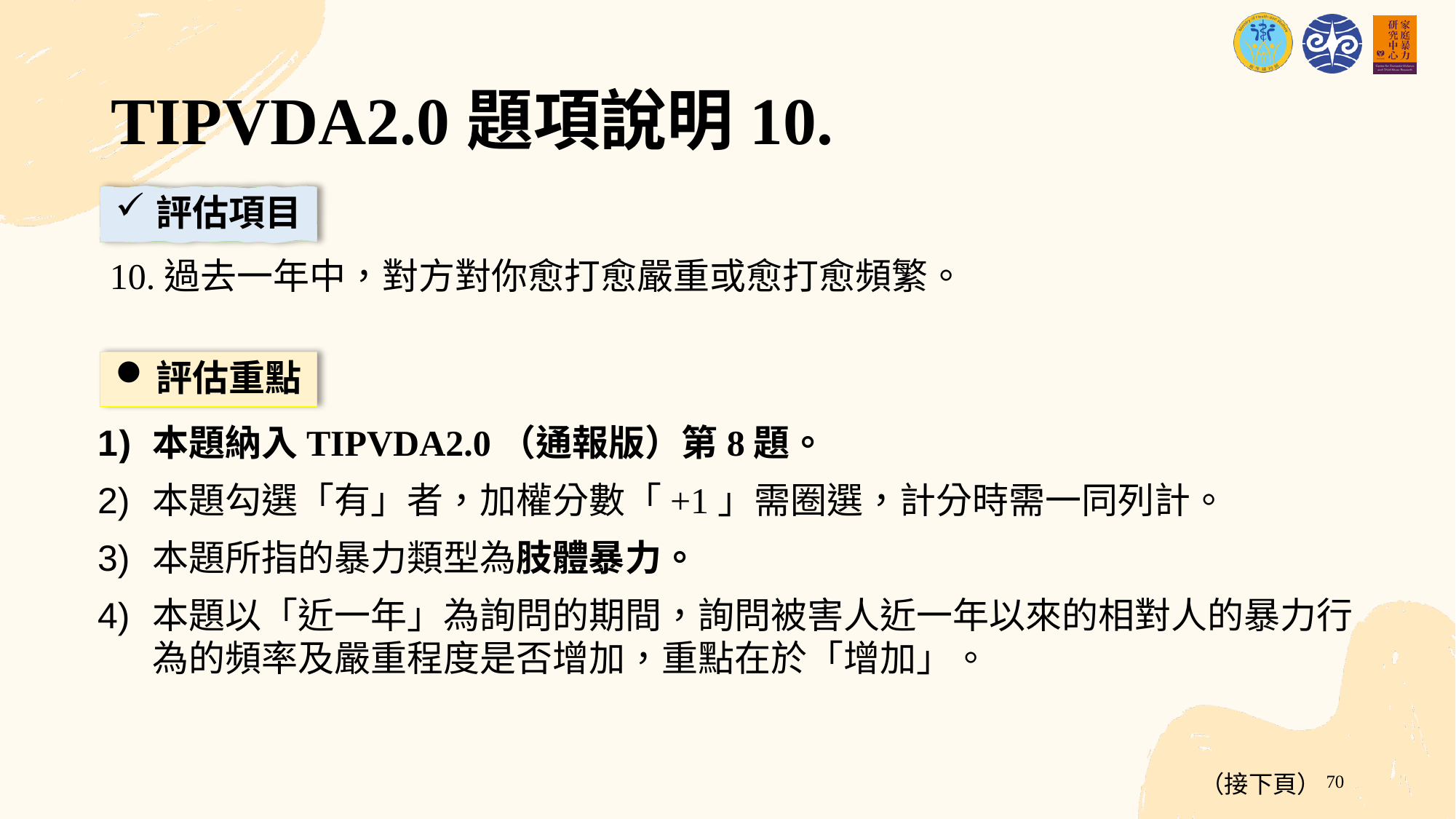

# TIPVDA2.0題項說明10.
評估項目
10.過去一年中，對方對你愈打愈嚴重或愈打愈頻繁。
評估重點
本題納入TIPVDA2.0（通報版）第8題。
本題勾選「有」者，加權分數「+1」需圈選，計分時需一同列計。
本題所指的暴力類型為肢體暴力。
本題以「近一年」為詢問的期間，詢問被害人近一年以來的相對人的暴力行為的頻率及嚴重程度是否增加，重點在於「增加」。
 （接下頁）
70